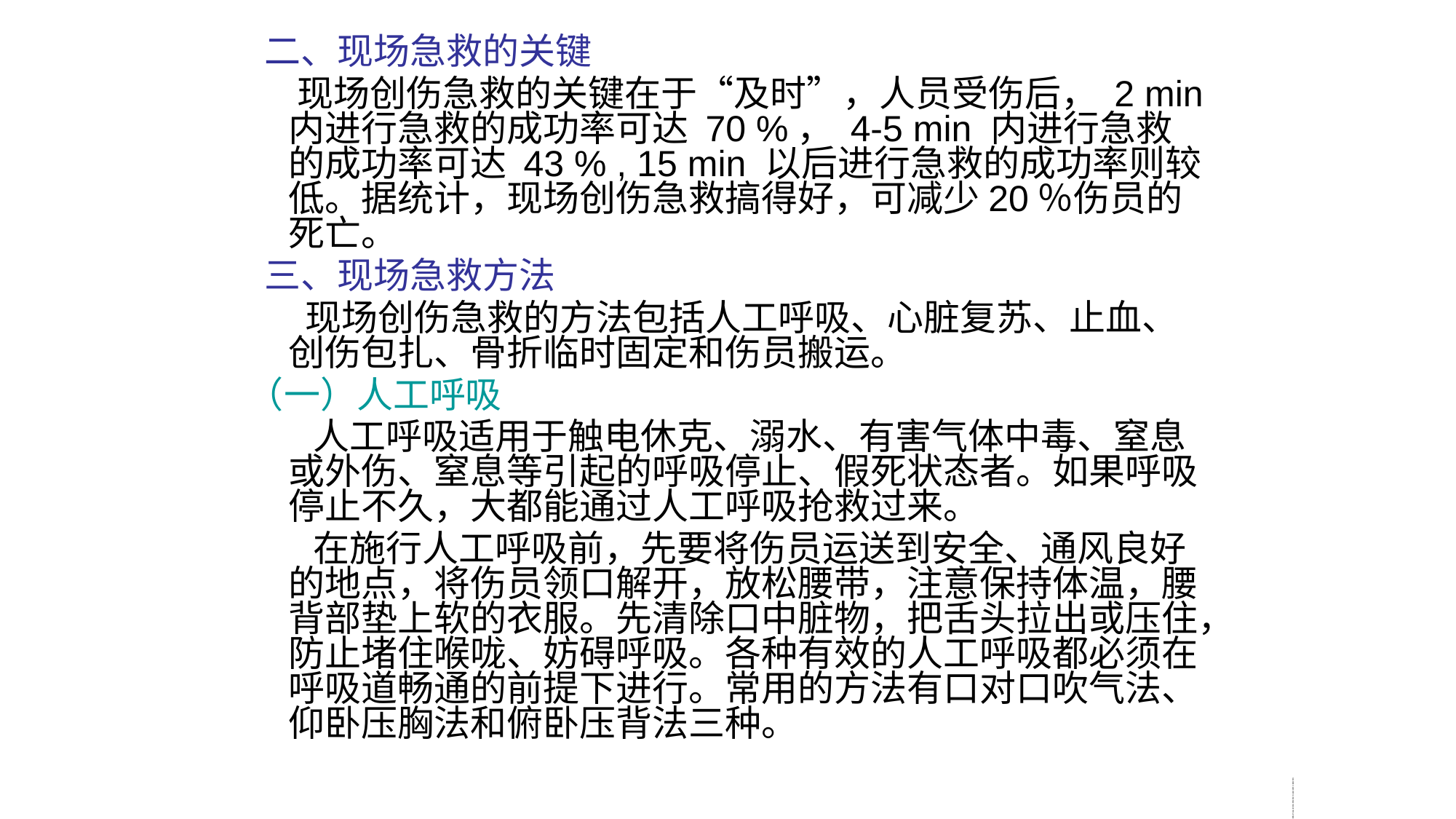

二、现场急救的关键
     现场创伤急救的关键在于“及时”，人员受伤后， 2 min 内进行急救的成功率可达 70 %， 4-5 min 内进行急救的成功率可达 43 % , 15 min 以后进行急救的成功率则较低。据统计，现场创伤急救搞得好，可减少20％伤员的死亡。
 三、现场急救方法
      现场创伤急救的方法包括人工呼吸、心脏复苏、止血、创伤包扎、骨折临时固定和伤员搬运。
（一）人工呼吸
       人工呼吸适用于触电休克、溺水、有害气体中毒、窒息或外伤、窒息等引起的呼吸停止、假死状态者。如果呼吸停止不久，大都能通过人工呼吸抢救过来。
       在施行人工呼吸前，先要将伤员运送到安全、通风良好的地点，将伤员领口解开，放松腰带，注意保持体温，腰背部垫上软的衣服。先清除口中脏物，把舌头拉出或压住，防止堵住喉咙、妨碍呼吸。各种有效的人工呼吸都必须在呼吸道畅通的前提下进行。常用的方法有口对口吹气法、仰卧压胸法和俯卧压背法三种。
灼熙香撤兰耶霓怕赂驳孕痴狮陈泌链侮沫闭趾硝衙躇清咀张数雇酱光蠕戊煤矿瓦斯检查工安全操作与现场急救煤矿瓦斯检查工安全操作与现场急救